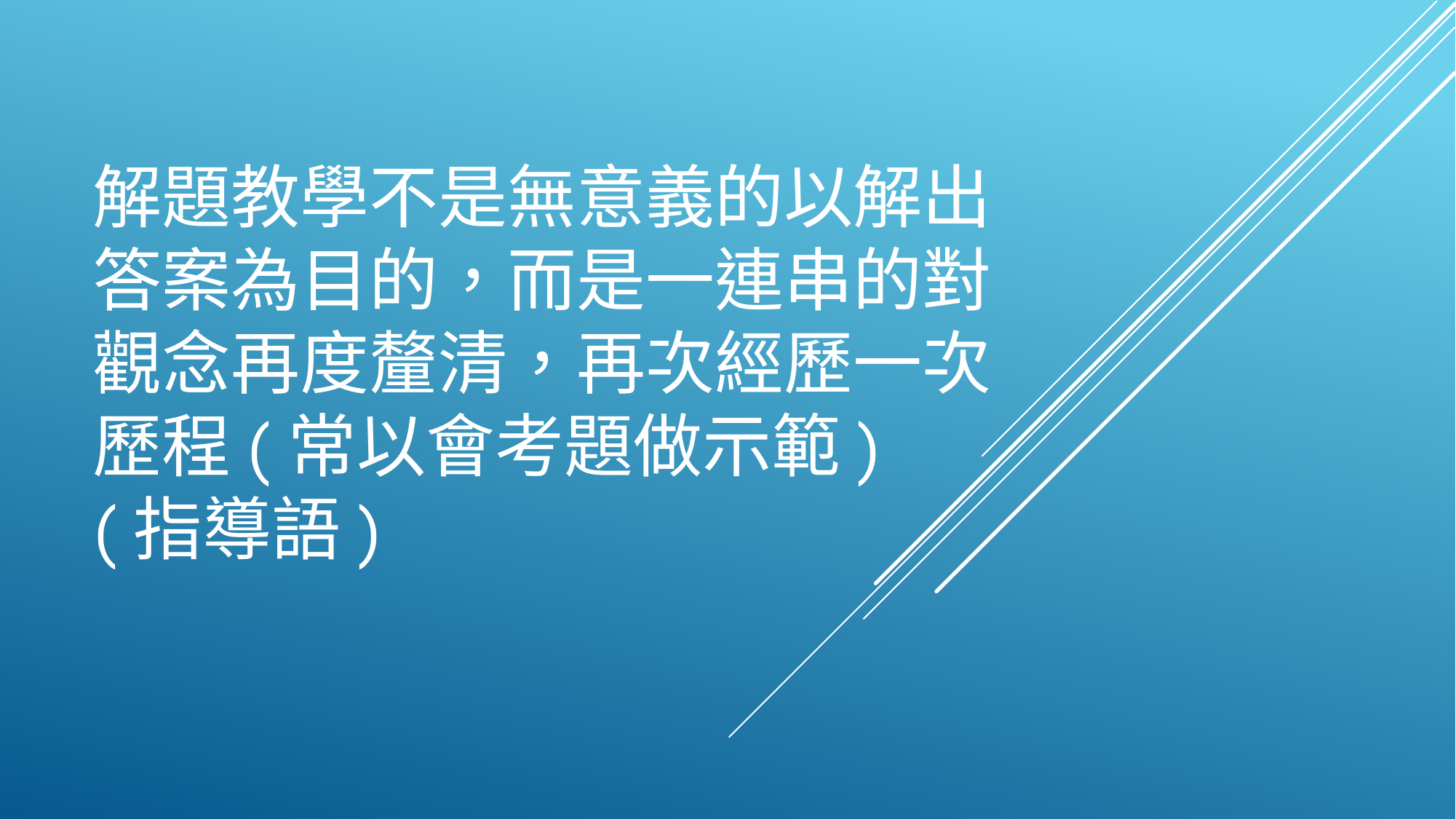

# 解題教學不是無意義的以解出答案為目的，而是一連串的對觀念再度釐清，再次經歷一次歷程(常以會考題做示範) (指導語)